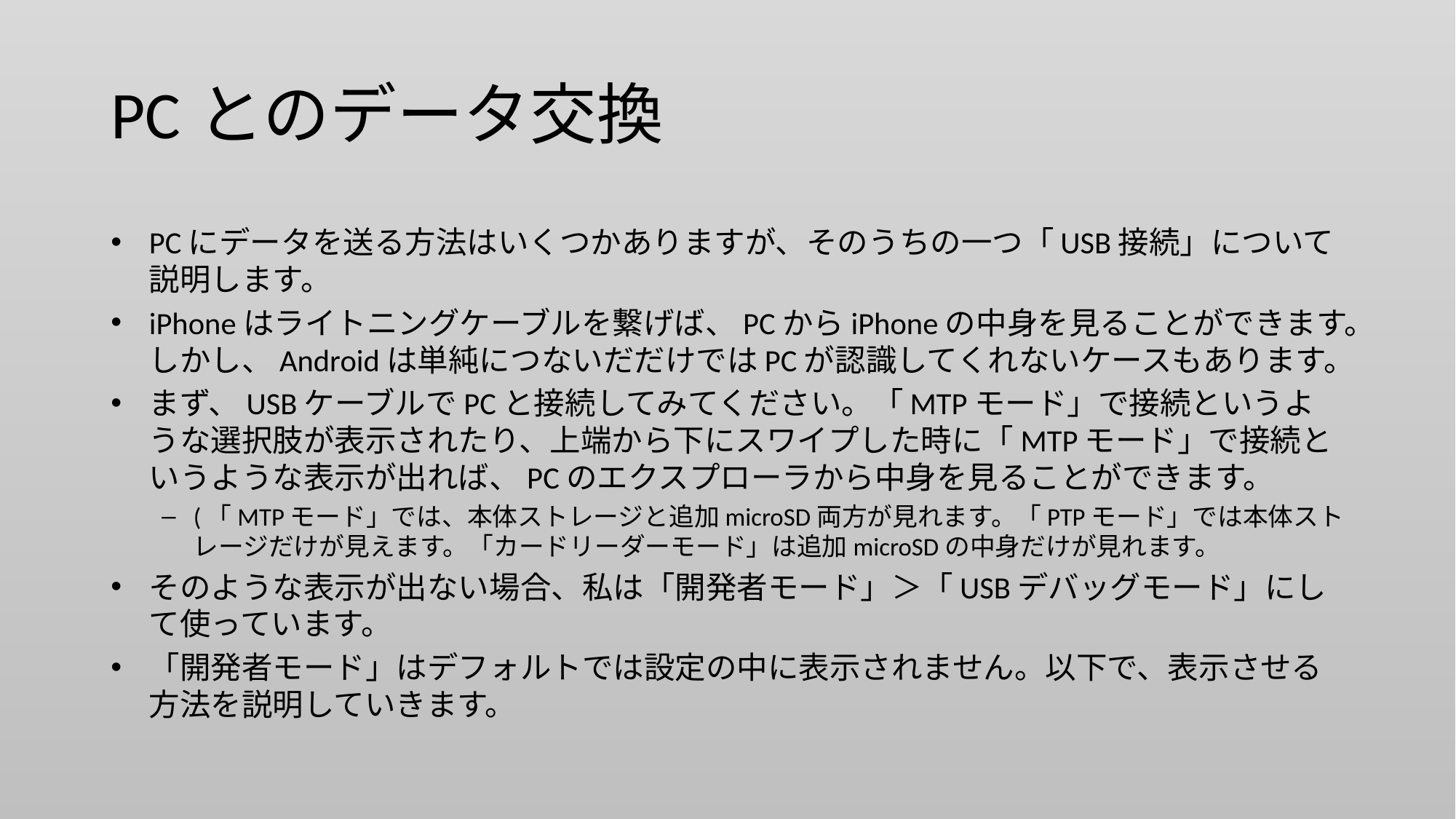

# PCとのデータ交換
PCにデータを送る方法はいくつかありますが、そのうちの一つ「USB接続」について説明します。
iPhoneはライトニングケーブルを繋げば、PCからiPhoneの中身を見ることができます。しかし、Androidは単純につないだだけではPCが認識してくれないケースもあります。
まず、USBケーブルでPCと接続してみてください。「MTPモード」で接続というような選択肢が表示されたり、上端から下にスワイプした時に「MTPモード」で接続というような表示が出れば、PCのエクスプローラから中身を見ることができます。
(「MTPモード」では、本体ストレージと追加microSD両方が見れます。「PTPモード」では本体ストレージだけが見えます。「カードリーダーモード」は追加microSDの中身だけが見れます。
そのような表示が出ない場合、私は「開発者モード」＞「USBデバッグモード」にして使っています。
「開発者モード」はデフォルトでは設定の中に表示されません。以下で、表示させる方法を説明していきます。